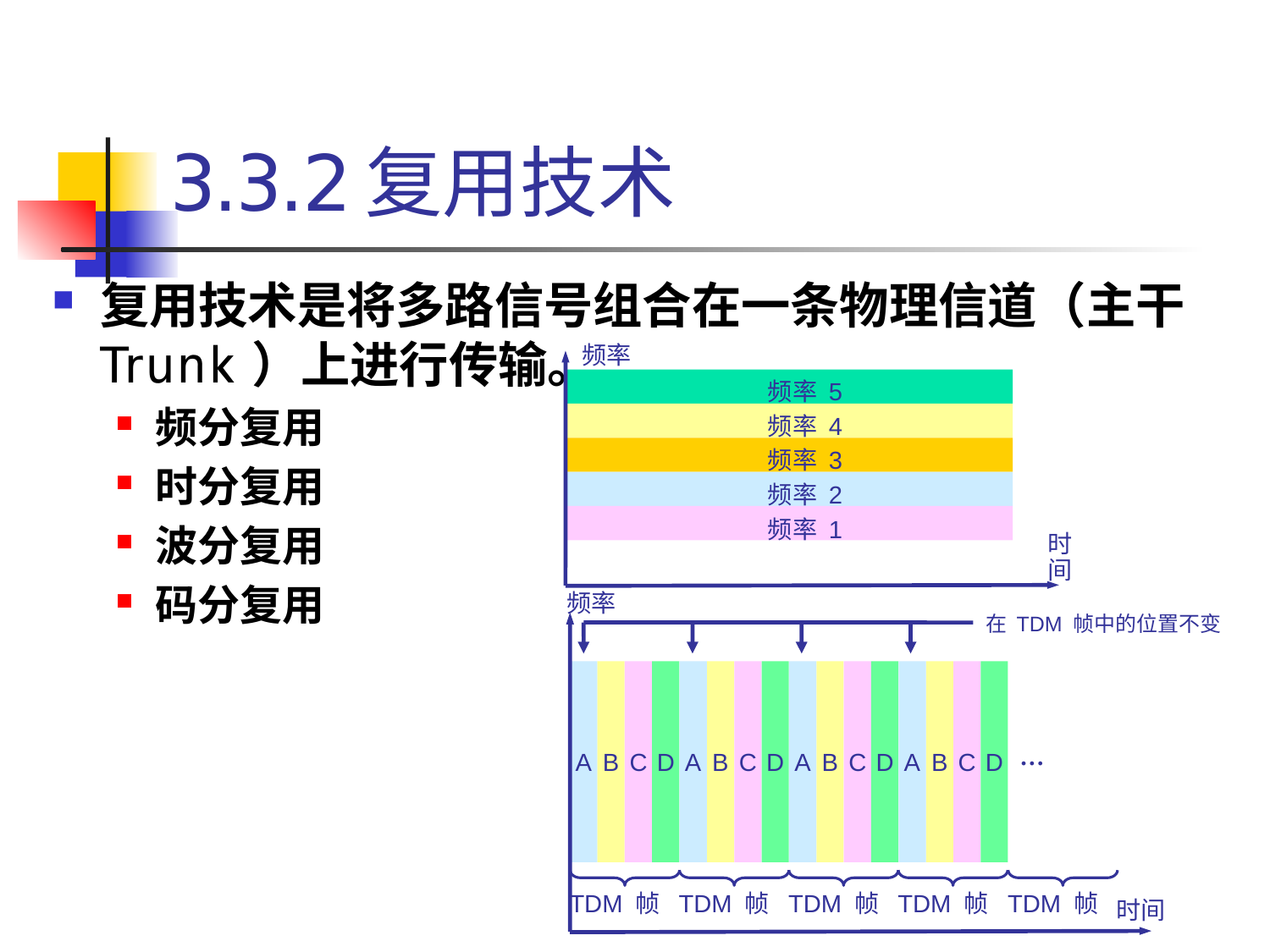

# 3.3.2复用技术
复用技术是将多路信号组合在一条物理信道（主干Trunk）上进行传输。
频分复用
时分复用
波分复用
码分复用
频率

频率 5

频率 4

频率 3

频率 2

频率 1
时间

频率
在 TDM 帧中的位置不变

A
A
A
A
B
C
D
B
C
D
B
C
D
B
C
D
…

TDM 帧

TDM 帧

TDM 帧

TDM 帧

TDM 帧
时间